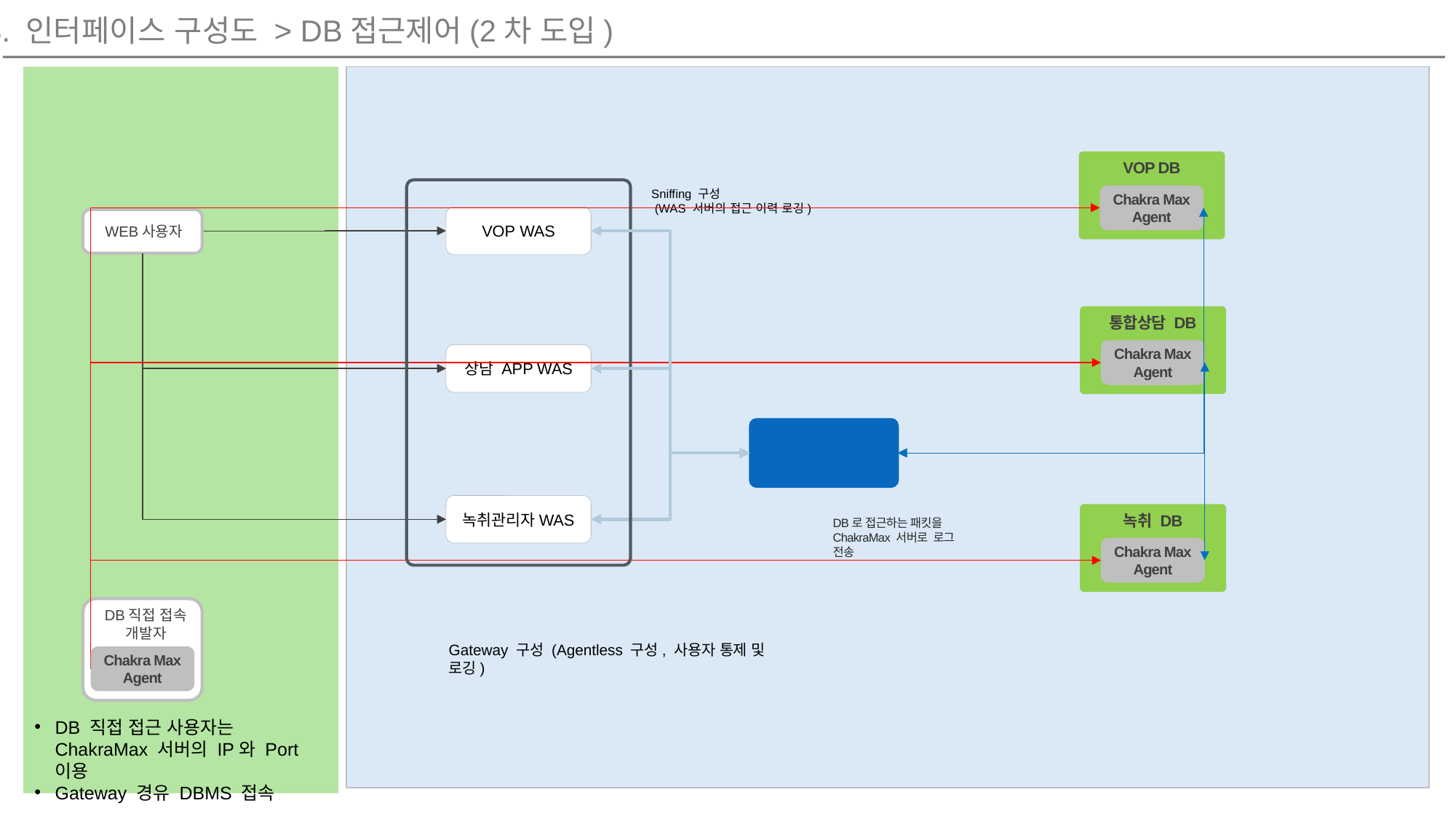

3. 인터페이스 구성도 > DB접근제어(2차 도입)
외부
민간클라우드
VOP DB

Chakra Max
Agent
Sniffing 구성
 (WAS 서버의 접근 이력 로깅)
VOP WAS
WEB사용자
통합상담 DB
Chakra Max
Agent
상담 APP WAS
DB접근제어
녹취관리자WAS
녹취 DB
DB로 접근하는 패킷을 ChakraMax 서버로  로그 전송

Chakra Max
Agent
DB직접 접속
개발자
Gateway 구성 (Agentless 구성, 사용자 통제 및 로깅)
Chakra Max
Agent
DB 직접 접근 사용자는 ChakraMax 서버의 IP와 Port 이용
Gateway 경유 DBMS 접속